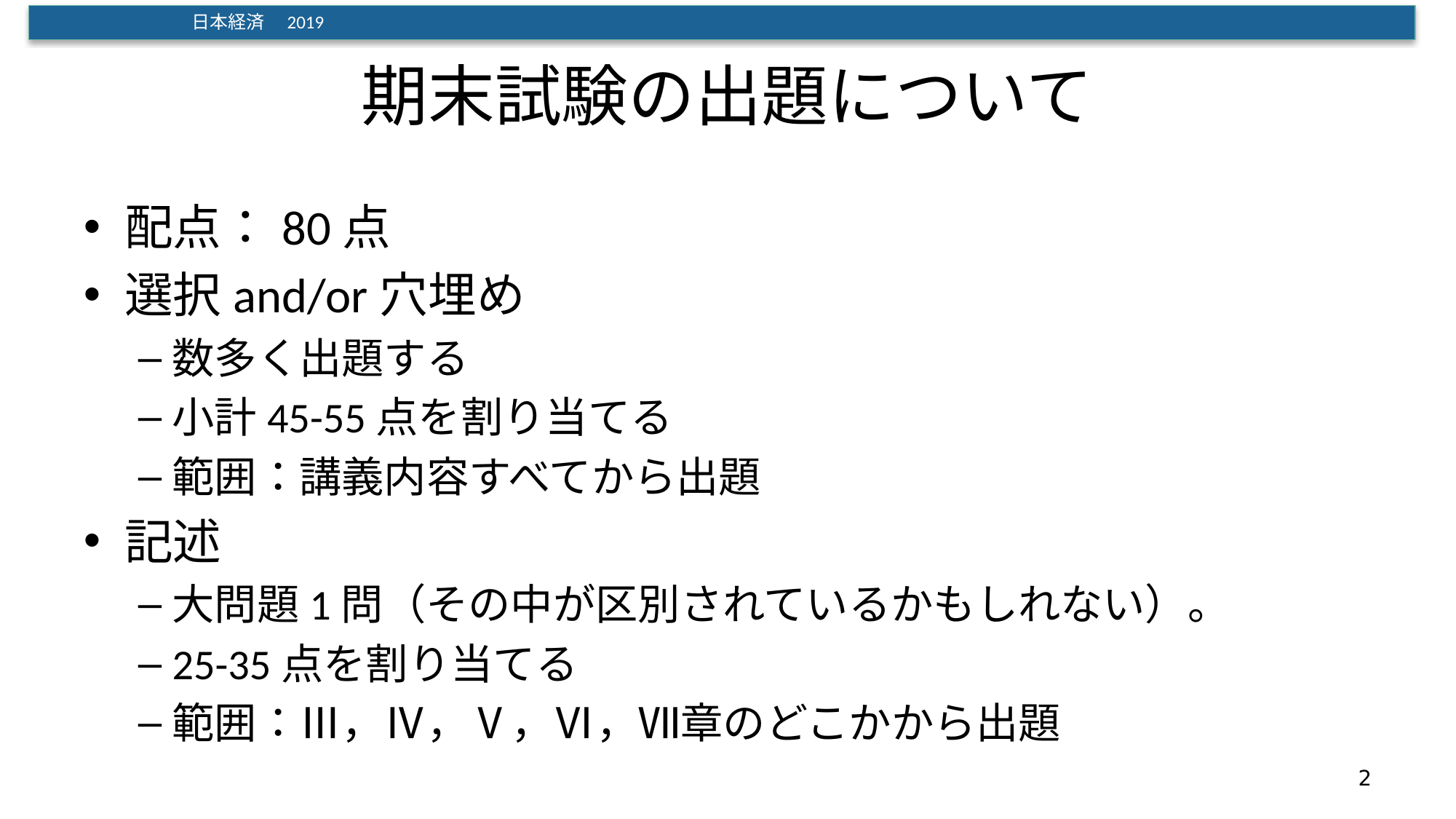

# 期末試験の出題について
配点：80点
選択and/or穴埋め
数多く出題する
小計45-55点を割り当てる
範囲：講義内容すべてから出題
記述
大問題1問（その中が区別されているかもしれない）。
25-35点を割り当てる
範囲：Ⅲ，Ⅳ，Ⅴ，Ⅵ，Ⅶ章のどこかから出題

2